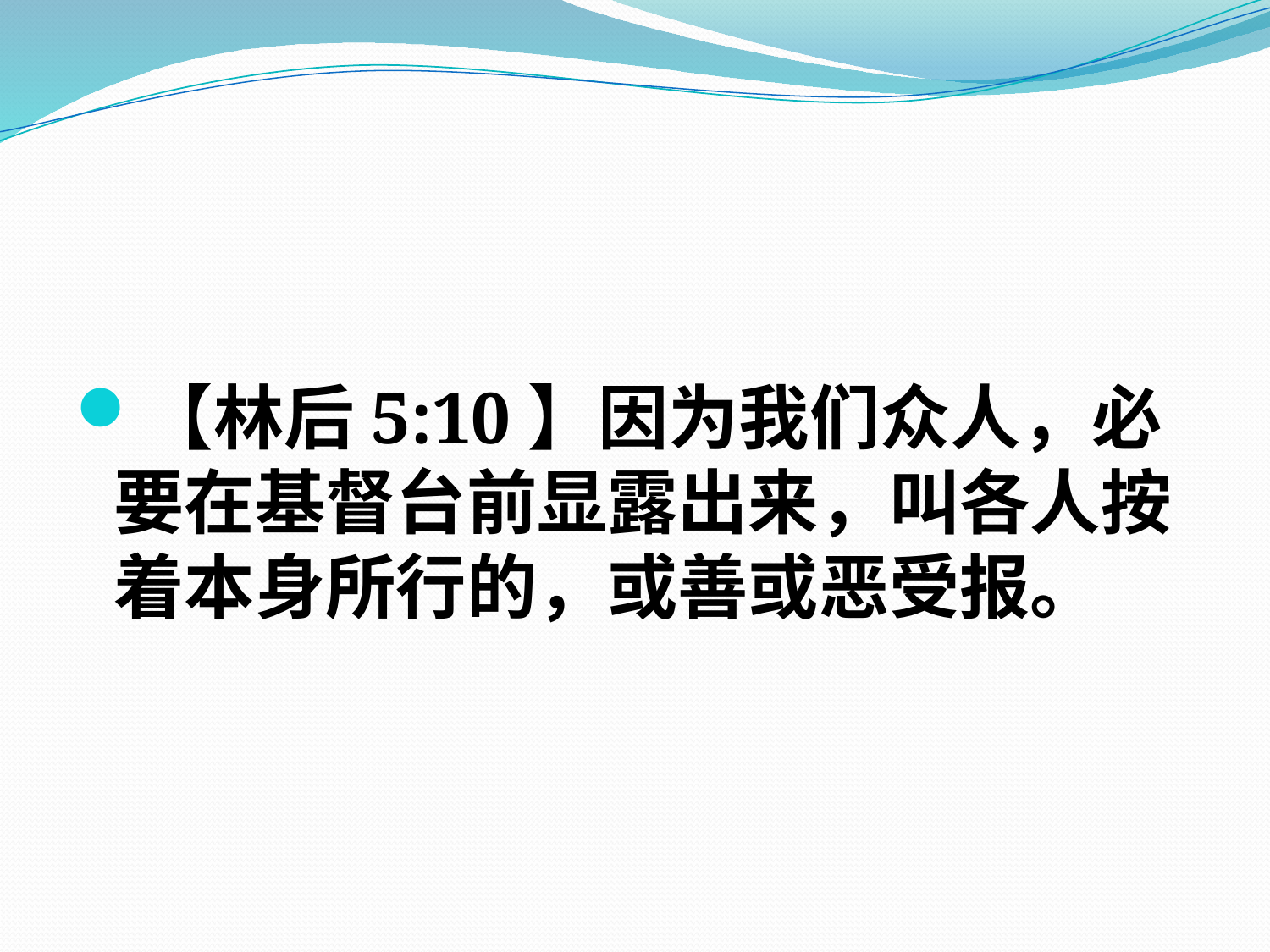

#

【林后5:10】因为我们众人，必要在基督台前显露出来，叫各人按着本身所行的，或善或恶受报。
14